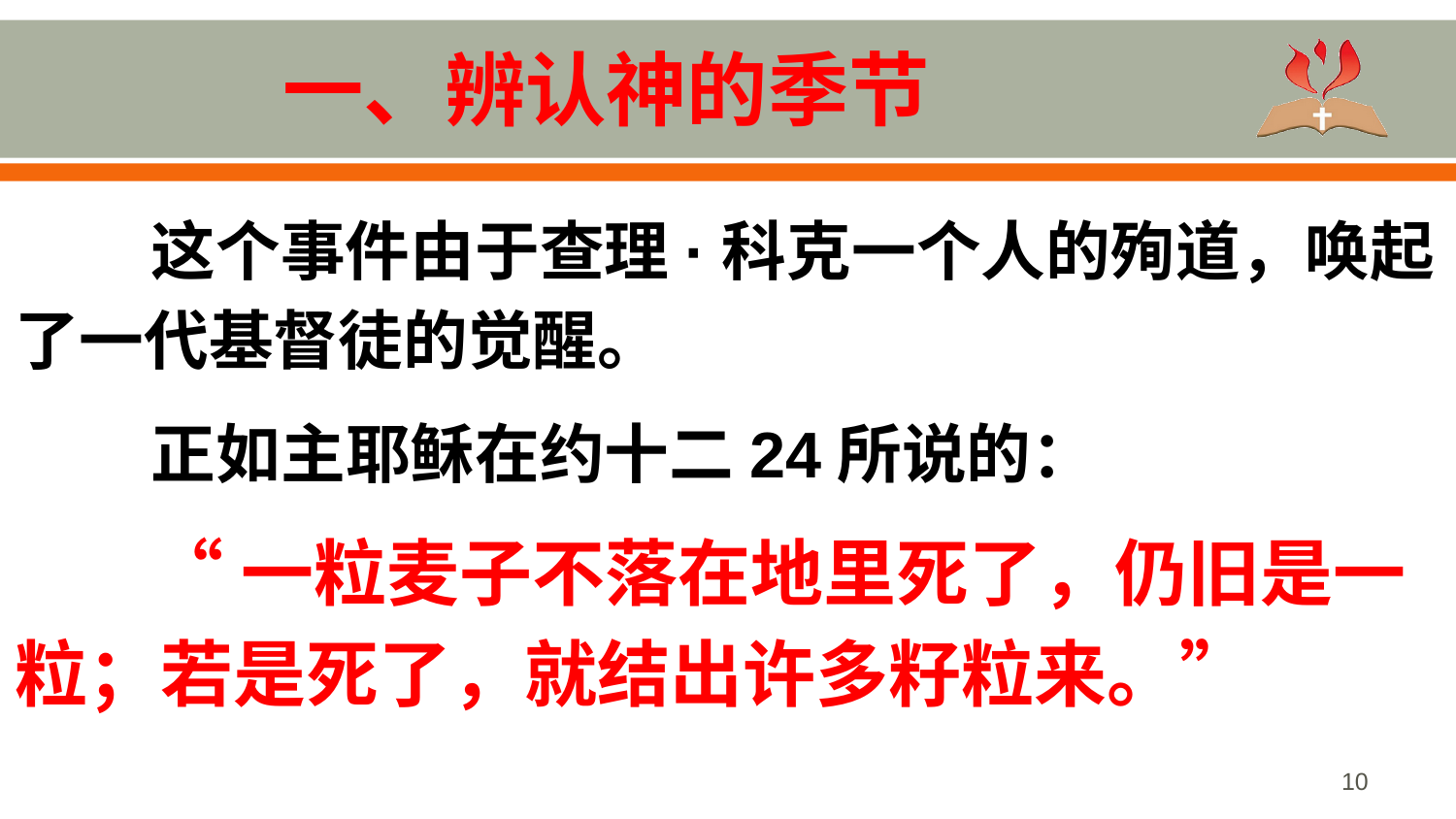

# 一、辨认神的季节
这个事件由于查理·科克一个人的殉道，唤起了一代基督徒的觉醒。
正如主耶稣在约十二24所说的：
“一粒麦子不落在地里死了，仍旧是一粒；若是死了，就结出许多籽粒来。”

10